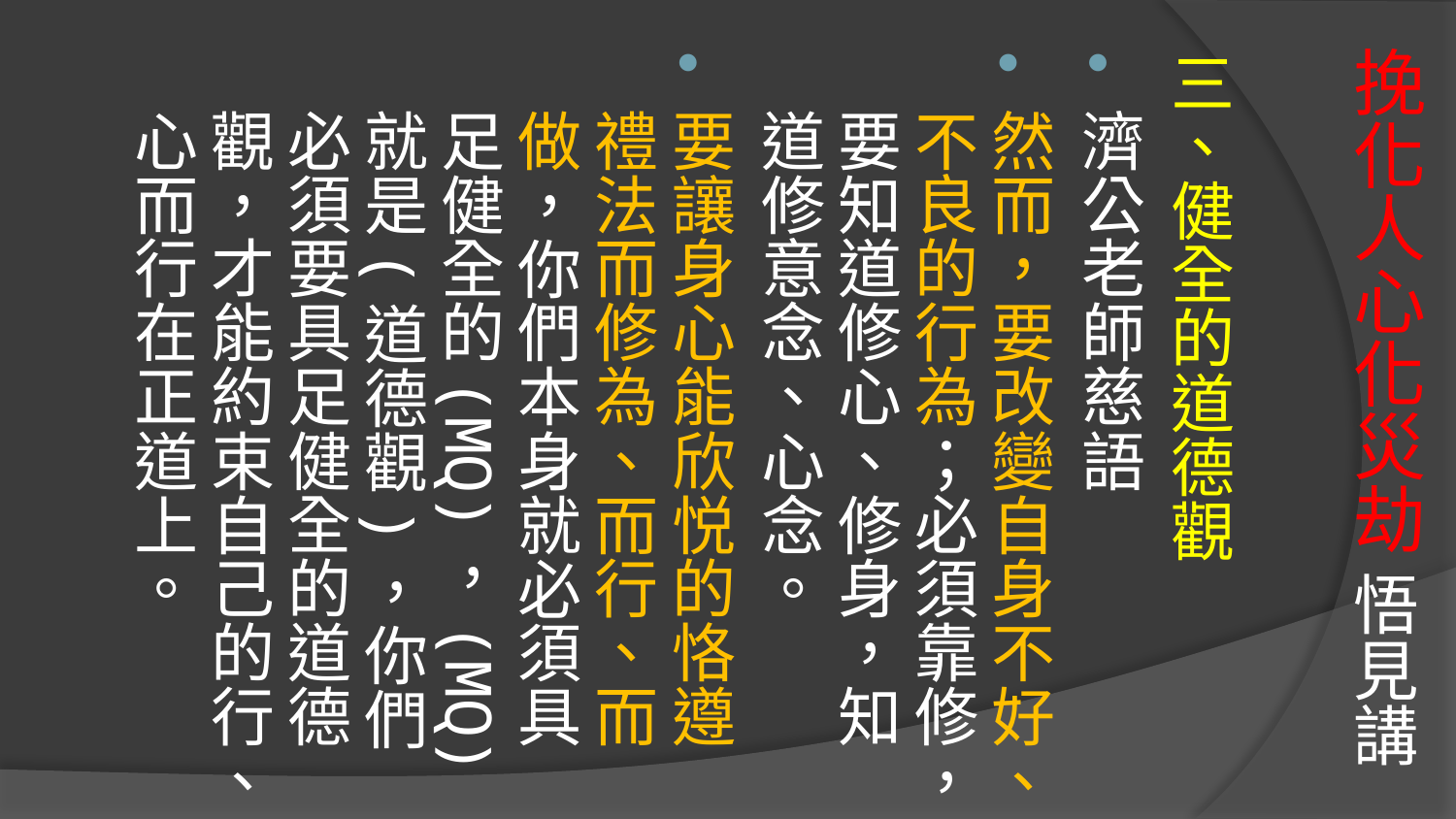

# 挽化人心化災劫 悟見講
三、健全的道德觀
濟公老師慈語
然而，要改變自身不好、不良的行為；必須靠修，要知道修心、修身，知道修意念、心念。
要讓身心能欣悦的恪遵禮法而修為、而行、而做，你們本身就必須具足健全的(MQ)，(MQ)就是(道德觀)，你們必須要具足健全的道德觀，才能約束自己的行、心而行在正道上。